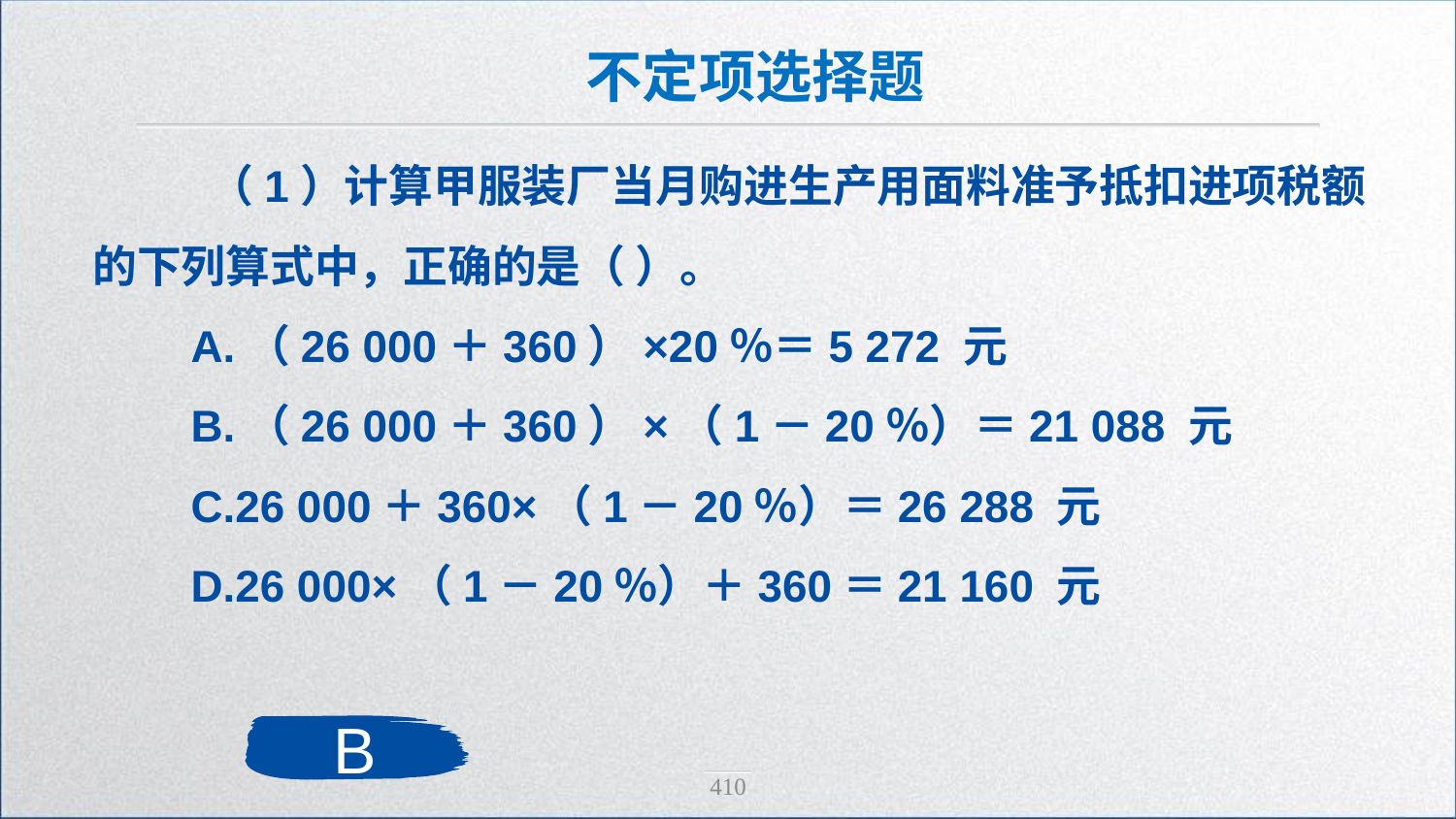

不定项选择题
  （1）计算甲服装厂当月购进生产用面料准予抵扣进项税额的下列算式中，正确的是（ ）。
 A.（26 000＋360）×20％＝5 272 元
 B.（26 000＋360）×（1－20％）＝21 088 元
 C.26 000＋360×（1－20％）＝26 288 元
 D.26 000×（1－20％）＋360＝21 160 元

B
410